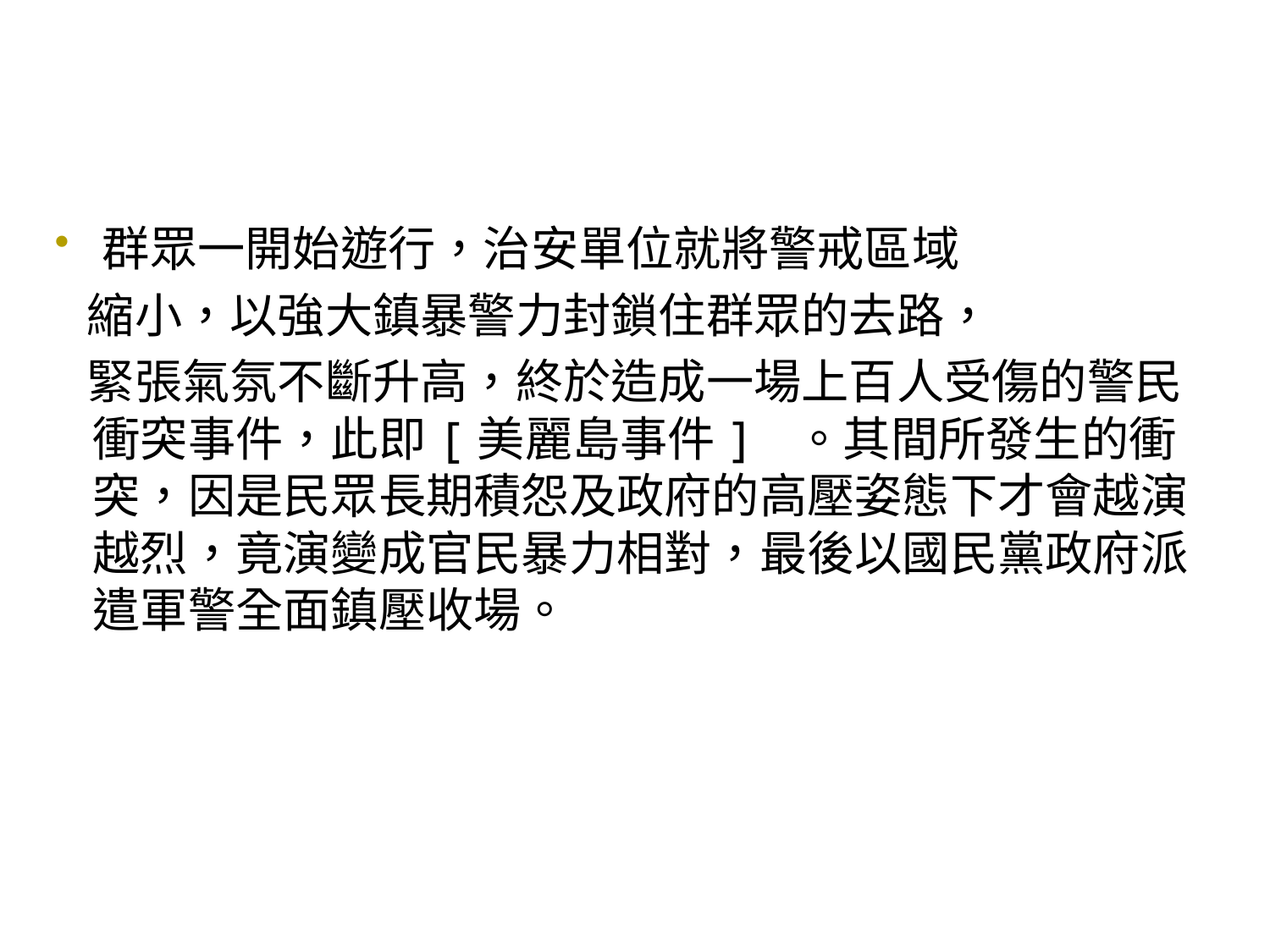

群眾一開始遊行，治安單位就將警戒區域
  縮小，以強大鎮暴警力封鎖住群眾的去路，
  緊張氣氛不斷升高，終於造成一場上百人受傷的警民衝突事件，此即[美麗島事件] 。其間所發生的衝突，因是民眾長期積怨及政府的高壓姿態下才會越演越烈，竟演變成官民暴力相對，最後以國民黨政府派遣軍警全面鎮壓收場。